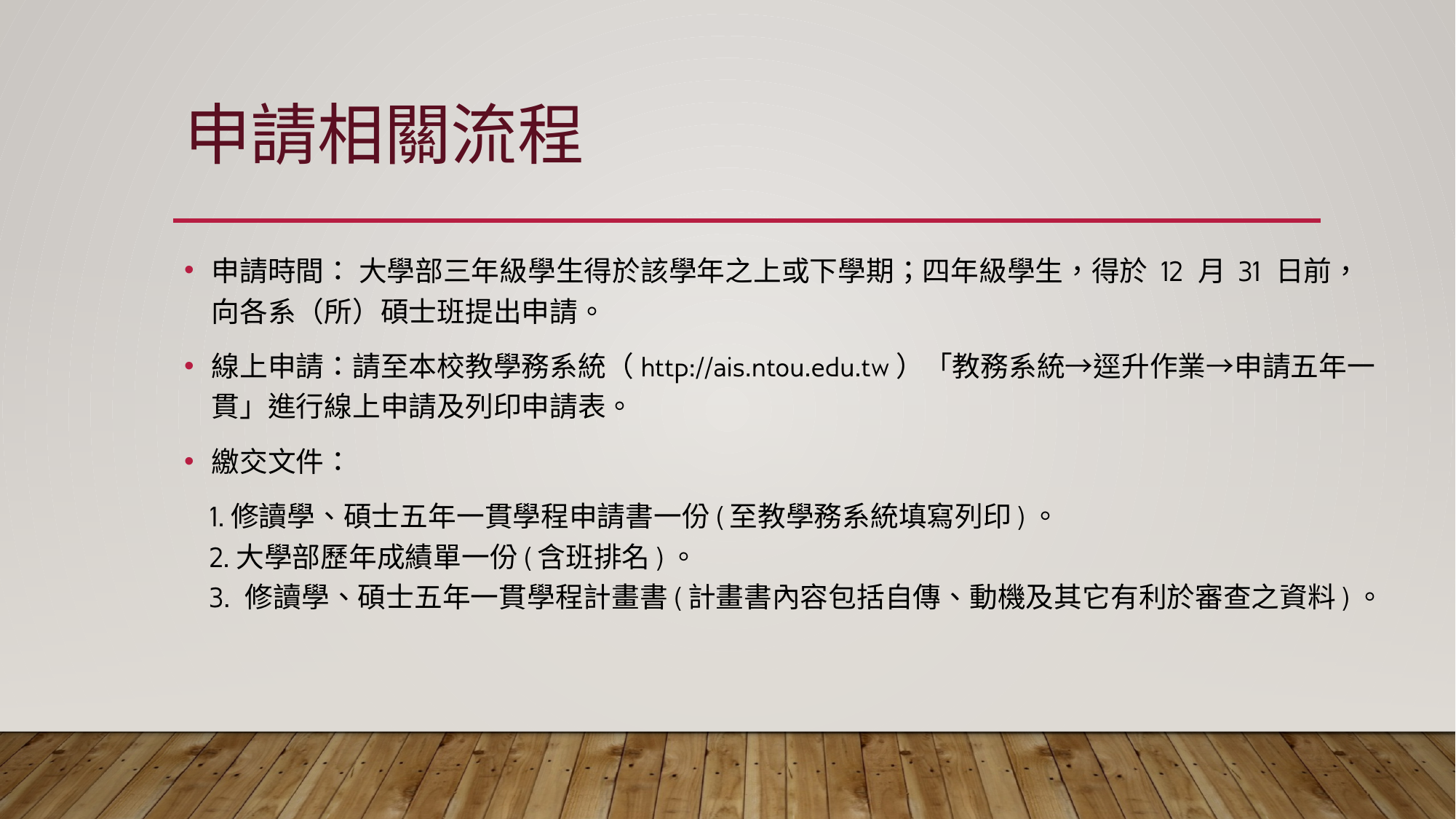

# 申請相關流程
申請時間： 大學部三年級學生得於該學年之上或下學期；四年級學生，得於 12 月 31 日前， 向各系（所）碩士班提出申請。
線上申請：請至本校教學務系統（http://ais.ntou.edu.tw）「教務系統→逕升作業→申請五年一貫」進行線上申請及列印申請表。
繳交文件：
   1.修讀學、碩士五年一貫學程申請書一份(至教學務系統填寫列印)。
   2.大學部歷年成績單一份(含班排名)。
   3. 修讀學、碩士五年一貫學程計畫書(計畫書內容包括自傳、動機及其它有利於審查之資料)。